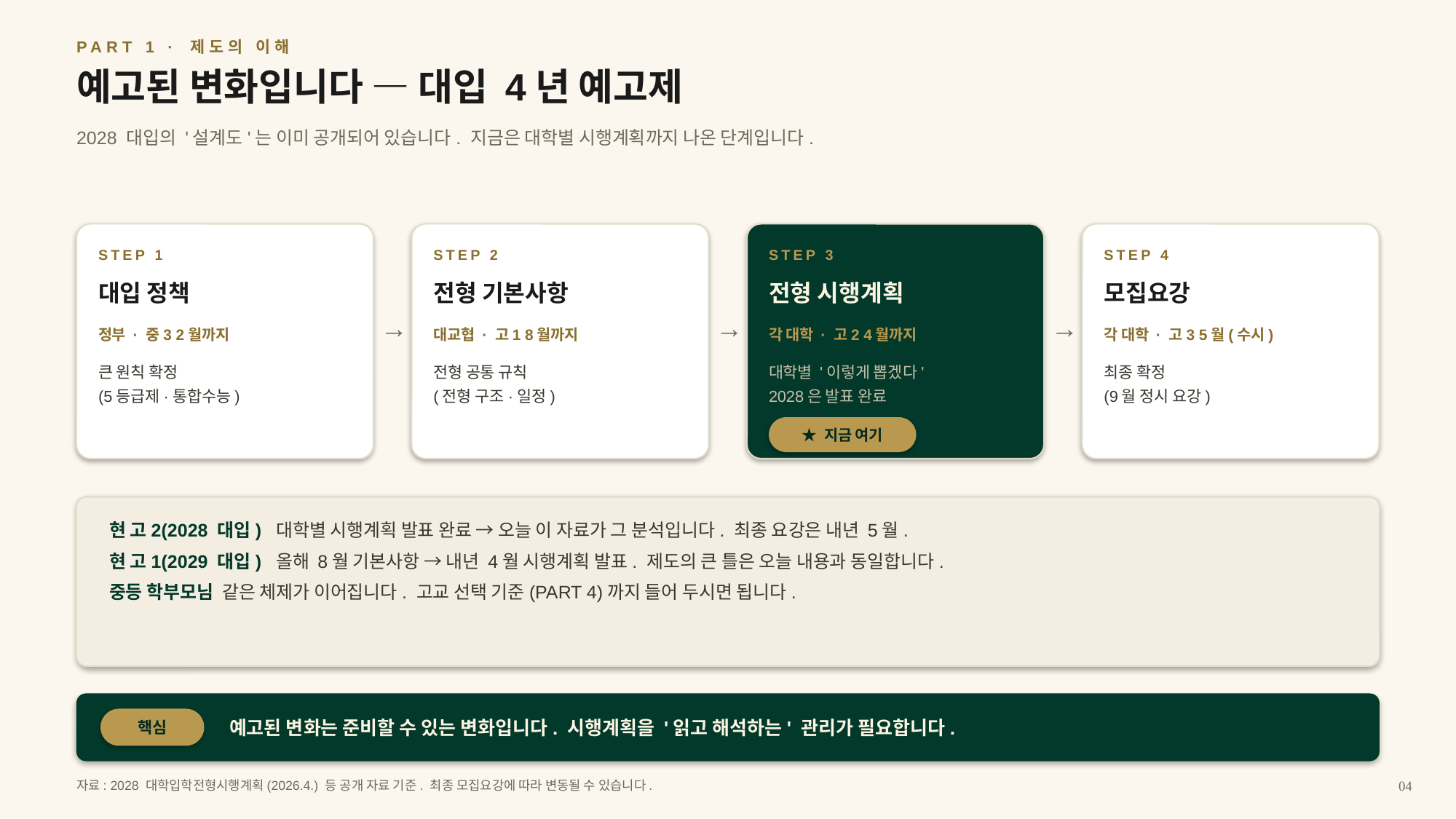

PART 1 · 제도의 이해
예고된 변화입니다 — 대입 4년 예고제
2028 대입의 '설계도'는 이미 공개되어 있습니다. 지금은 대학별 시행계획까지 나온 단계입니다.

STEP 1
STEP 2
STEP 3
STEP 4
대입 정책
전형 기본사항
전형 시행계획
모집요강
→
→
→
정부 · 중3 2월까지
대교협 · 고1 8월까지
각 대학 · 고2 4월까지
각 대학 · 고3 5월(수시)
큰 원칙 확정
(5등급제·통합수능)
전형 공통 규칙
(전형 구조·일정)
대학별 '이렇게 뽑겠다'
2028은 발표 완료
최종 확정
(9월 정시 요강)
★ 지금 여기

현 고2(2028 대입)  대학별 시행계획 발표 완료 → 오늘 이 자료가 그 분석입니다. 최종 요강은 내년 5월.
현 고1(2029 대입)  올해 8월 기본사항 → 내년 4월 시행계획 발표. 제도의 큰 틀은 오늘 내용과 동일합니다.
중등 학부모님  같은 체제가 이어집니다. 고교 선택 기준(PART 4)까지 들어 두시면 됩니다.

예고된 변화는 준비할 수 있는 변화입니다. 시행계획을 '읽고 해석하는' 관리가 필요합니다.
핵심
자료: 2028 대학입학전형시행계획(2026.4.) 등 공개 자료 기준. 최종 모집요강에 따라 변동될 수 있습니다.
04